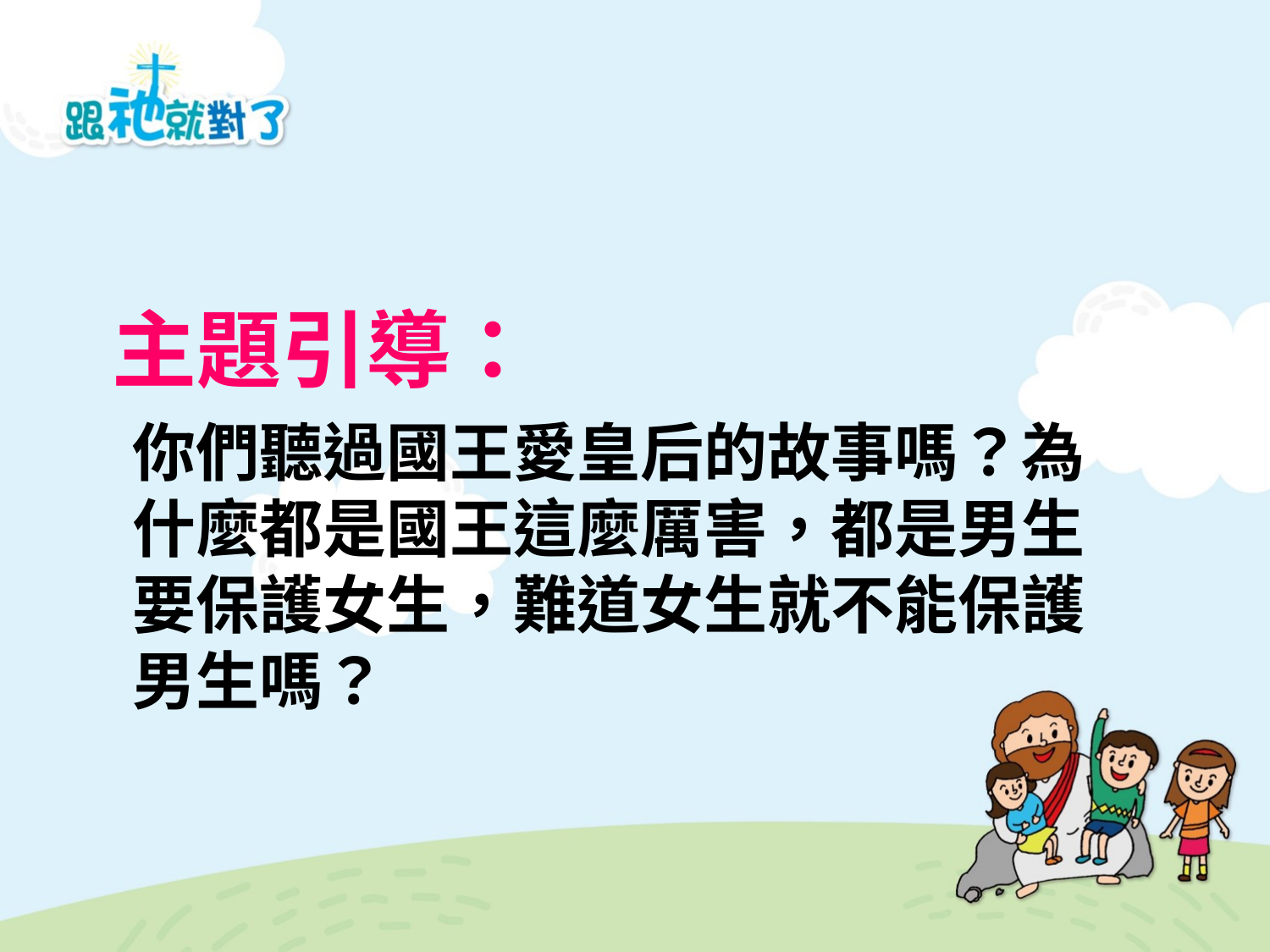

主題引導：
你們聽過國王愛皇后的故事嗎？為什麼都是國王這麼厲害，都是男生要保護女生，難道女生就不能保護男生嗎？